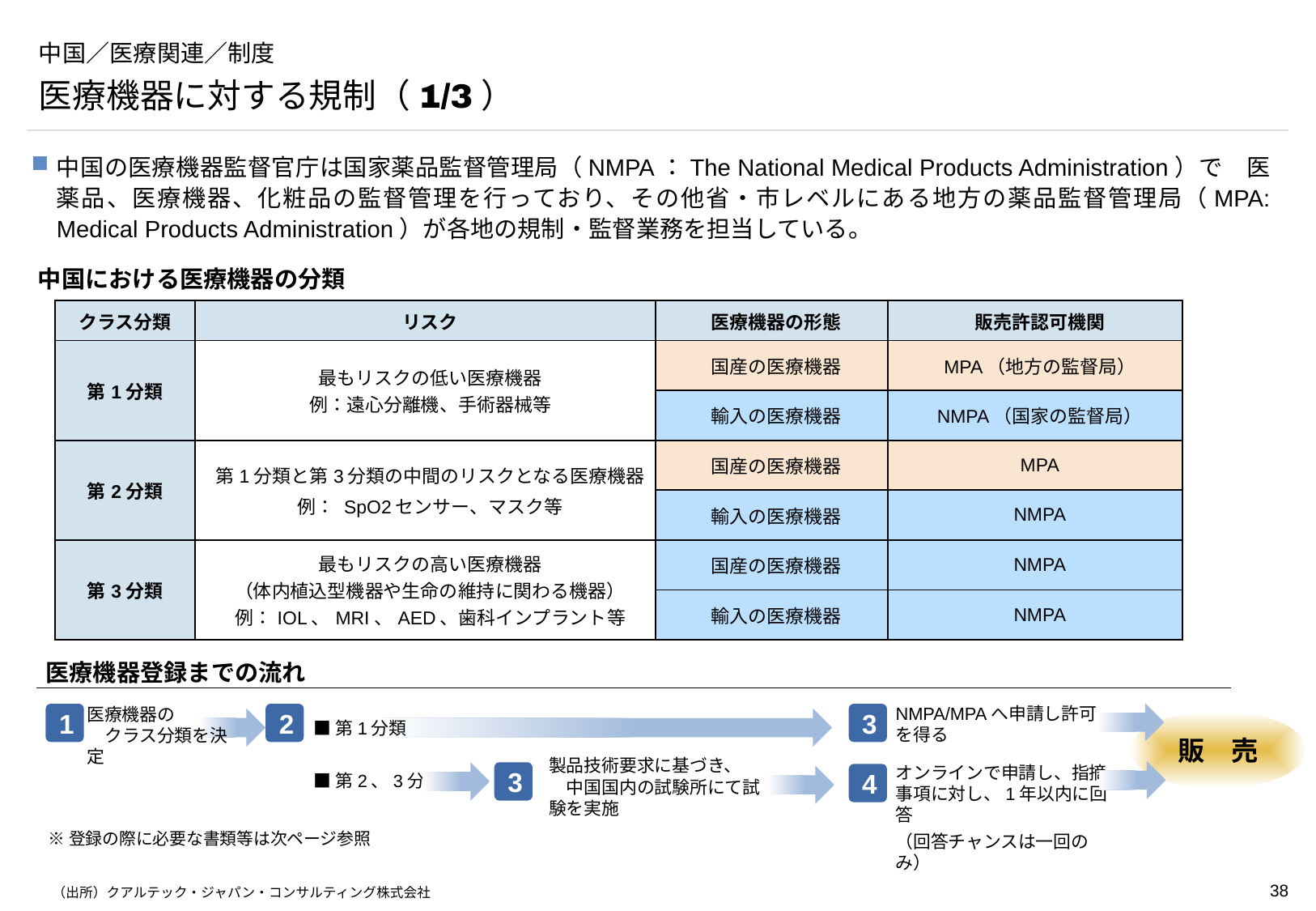

# 中国／医療関連／制度
医療機器に対する規制（1/3）
中国の医療機器監督官庁は国家薬品監督管理局（NMPA：The National Medical Products Administration）で　医薬品、医療機器、化粧品の監督管理を行っており、その他省・市レベルにある地方の薬品監督管理局（MPA: Medical Products Administration）が各地の規制・監督業務を担当している。
中国における医療機器の分類
| クラス分類 | リスク | 医療機器の形態 | 販売許認可機関 |
| --- | --- | --- | --- |
| 第1分類 | 最もリスクの低い医療機器 例：遠心分離機、手術器械等 | 国産の医療機器 | MPA（地方の監督局） |
|  |  | 輸入の医療機器 | NMPA（国家の監督局） |
| 第2分類 | 第1分類と第3分類の中間のリスクとなる医療機器 例： SpO2センサー、マスク等 | 国産の医療機器 | MPA |
|  |  | 輸入の医療機器 | NMPA |
| 第3分類 | 最もリスクの高い医療機器 （体内植込型機器や生命の維持に関わる機器） 例：IOL、MRI、AED、歯科インプラント等 | 国産の医療機器 | NMPA |
|  |  | 輸入の医療機器 | NMPA |

医療機器登録までの流れ
NMPA/MPAへ申請し許可を得る
医療機器の　　　　クラス分類を決定

1
2
3

■第1分類

■第2、3分類
販　売
製品技術要求に基づき、　　中国国内の試験所にて試験を実施
オンラインで申請し、指摘事項に対し、1年以内に回答
（回答チャンスは一回のみ）

3
4

※登録の際に必要な書類等は次ページ参照
（出所）クアルテック・ジャパン・コンサルティング株式会社